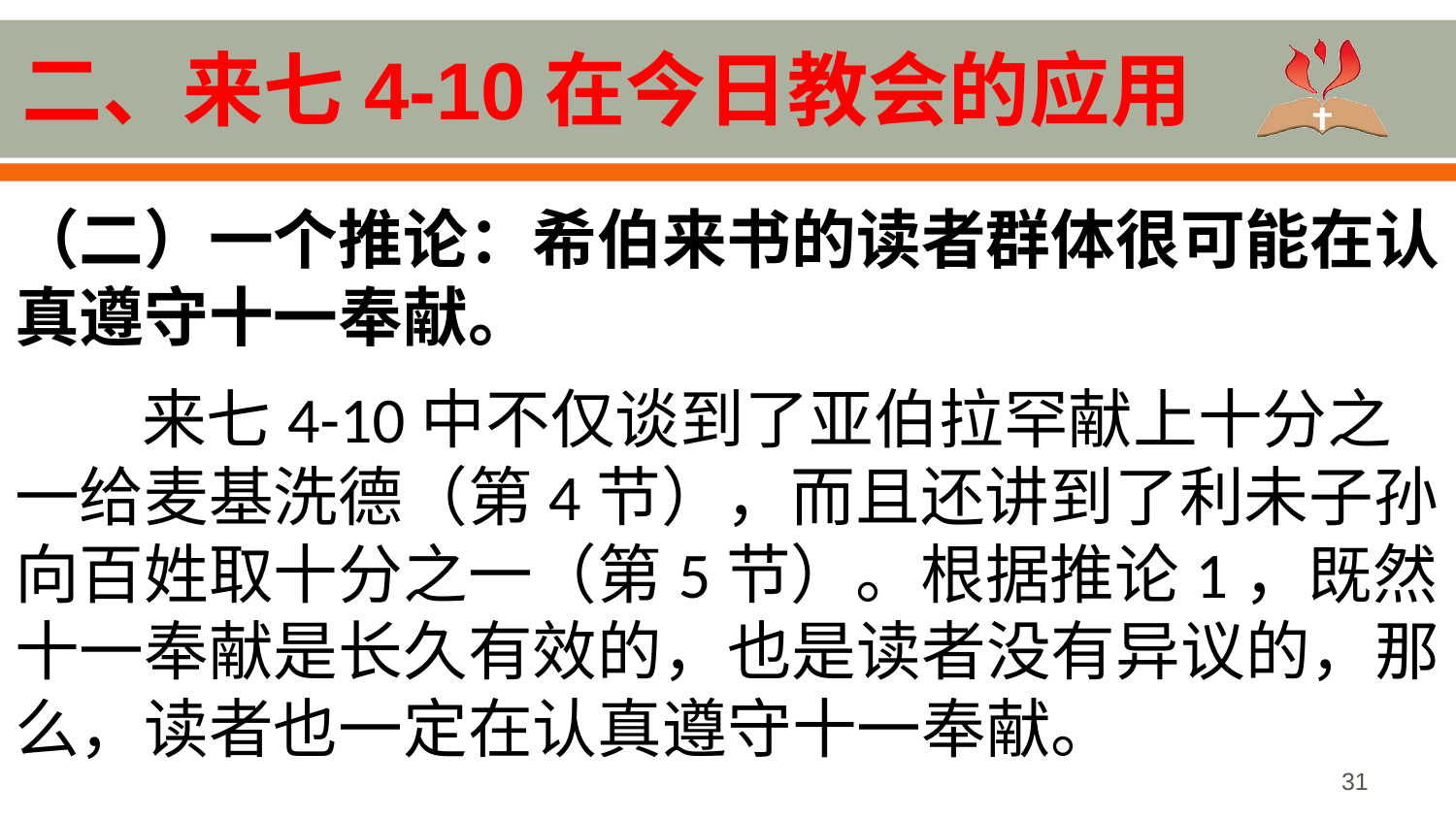

# 二、来七4-10在今日教会的应用
（二）一个推论：希伯来书的读者群体很可能在认真遵守十一奉献。
来七4-10中不仅谈到了亚伯拉罕献上十分之一给麦基洗德（第4节），而且还讲到了利未子孙向百姓取十分之一（第5节）。根据推论1，既然十一奉献是长久有效的，也是读者没有异议的，那么，读者也一定在认真遵守十一奉献。

31